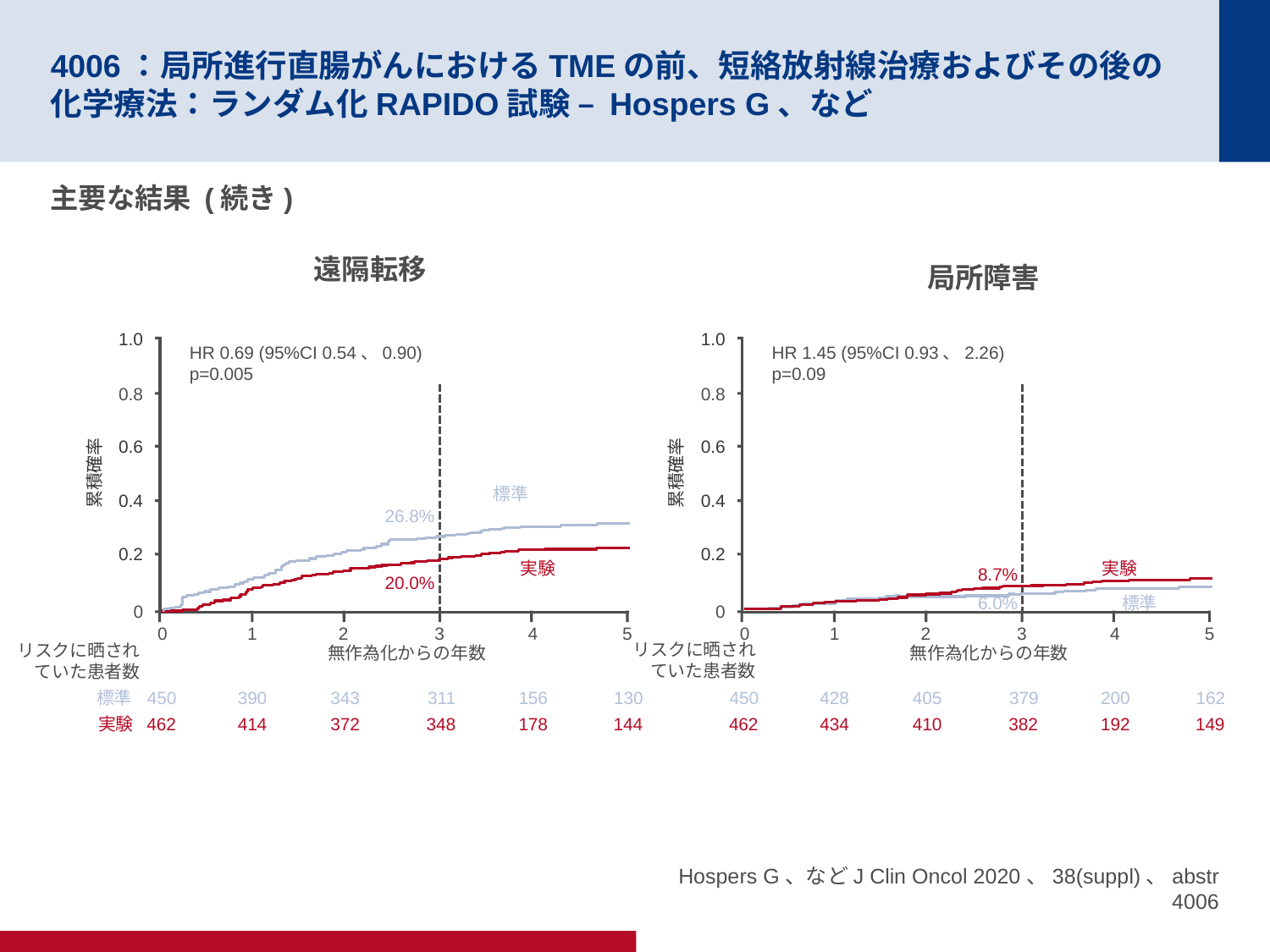

# 4006：局所進行直腸がんにおけるTMEの前、短絡放射線治療およびその後の化学療法：ランダム化RAPIDO試験 – Hospers G、など
主要な結果 (続き)

遠隔転移
局所障害
1.0
HR 0.69 (95%CI 0.54、0.90)
p=0.005

0.8

0.6

累積確率
標準
0.4
26.8%

0.2

実験

20.0%
0

0
1
2
3
4
5
リスクに晒されていた患者数
無作為化からの年数
標準
450
390
343
311
156
130
462
414
372
348
178
144
実験
1.0
HR 1.45 (95%CI 0.93、2.26)
p=0.09

0.8

0.6

累積確率
0.4

0.2
実験

8.7%
標準
6.0%
0

0
1
2
3
4
5
リスクに晒されていた患者数
無作為化からの年数
450
428
405
379
200
162
462
434
410
382
192
149

Hospers G、などJ Clin Oncol 2020、38(suppl)、abstr 4006